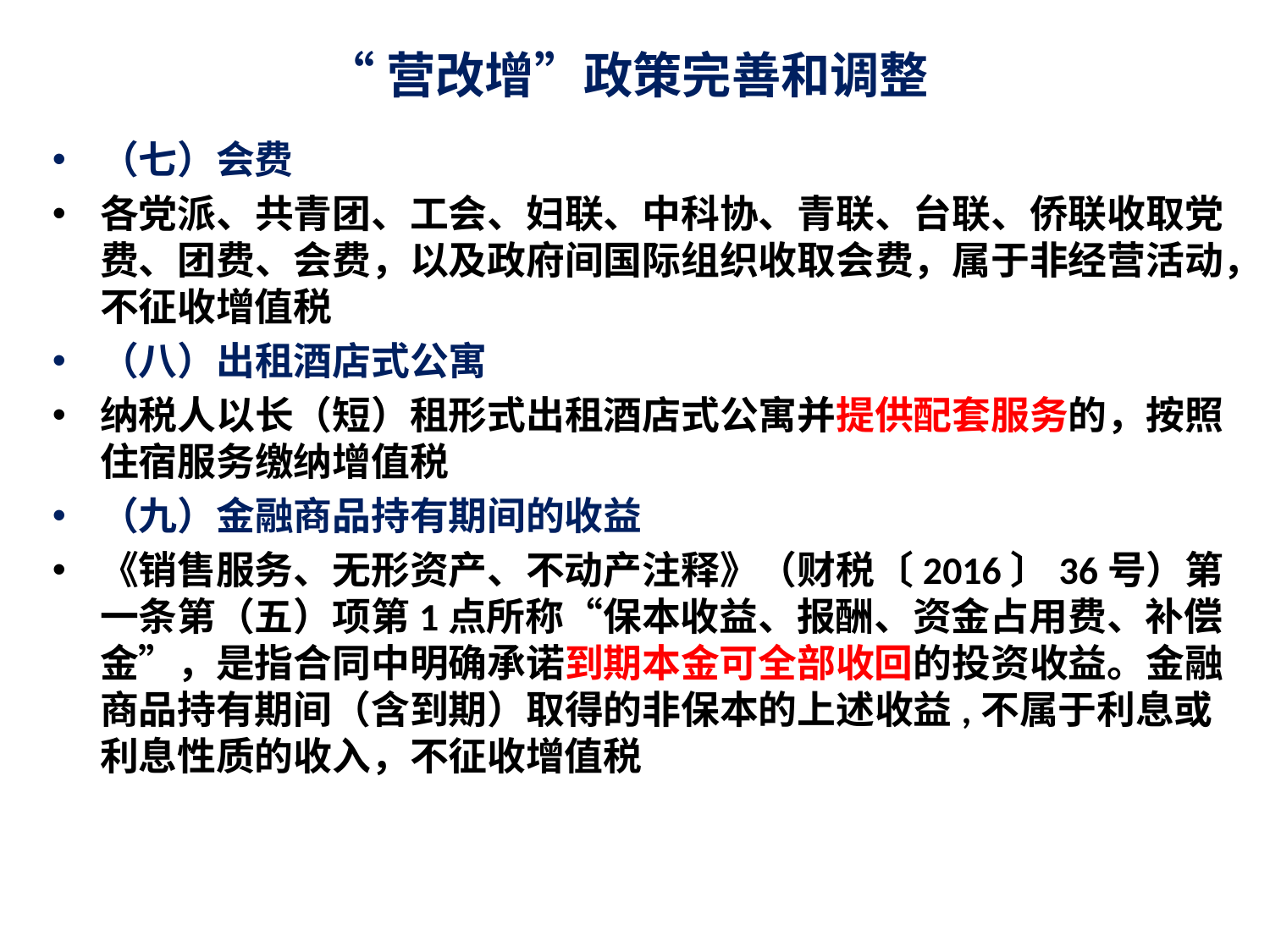

# “营改增”政策完善和调整
（七）会费
各党派、共青团、工会、妇联、中科协、青联、台联、侨联收取党费、团费、会费，以及政府间国际组织收取会费，属于非经营活动，不征收增值税
（八）出租酒店式公寓
纳税人以长（短）租形式出租酒店式公寓并提供配套服务的，按照住宿服务缴纳增值税
（九）金融商品持有期间的收益
《销售服务、无形资产、不动产注释》（财税〔2016〕36号）第一条第（五）项第1点所称“保本收益、报酬、资金占用费、补偿金”，是指合同中明确承诺到期本金可全部收回的投资收益。金融商品持有期间（含到期）取得的非保本的上述收益,不属于利息或利息性质的收入，不征收增值税